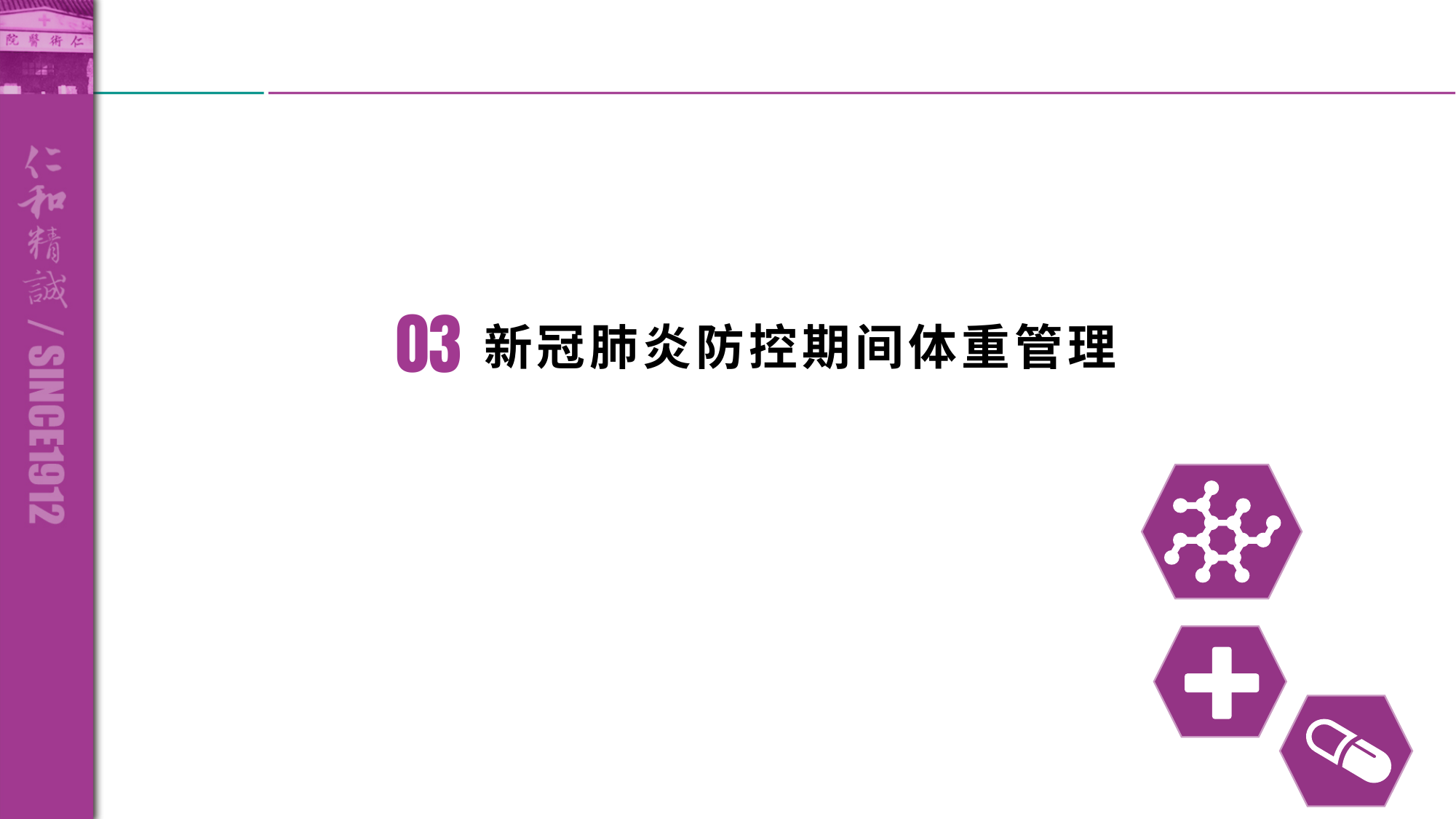

点击添加文本
03
新冠肺炎防控期间体重管理
可行性
点击添加文本
应急预案

点击添加文本
点击添加文本